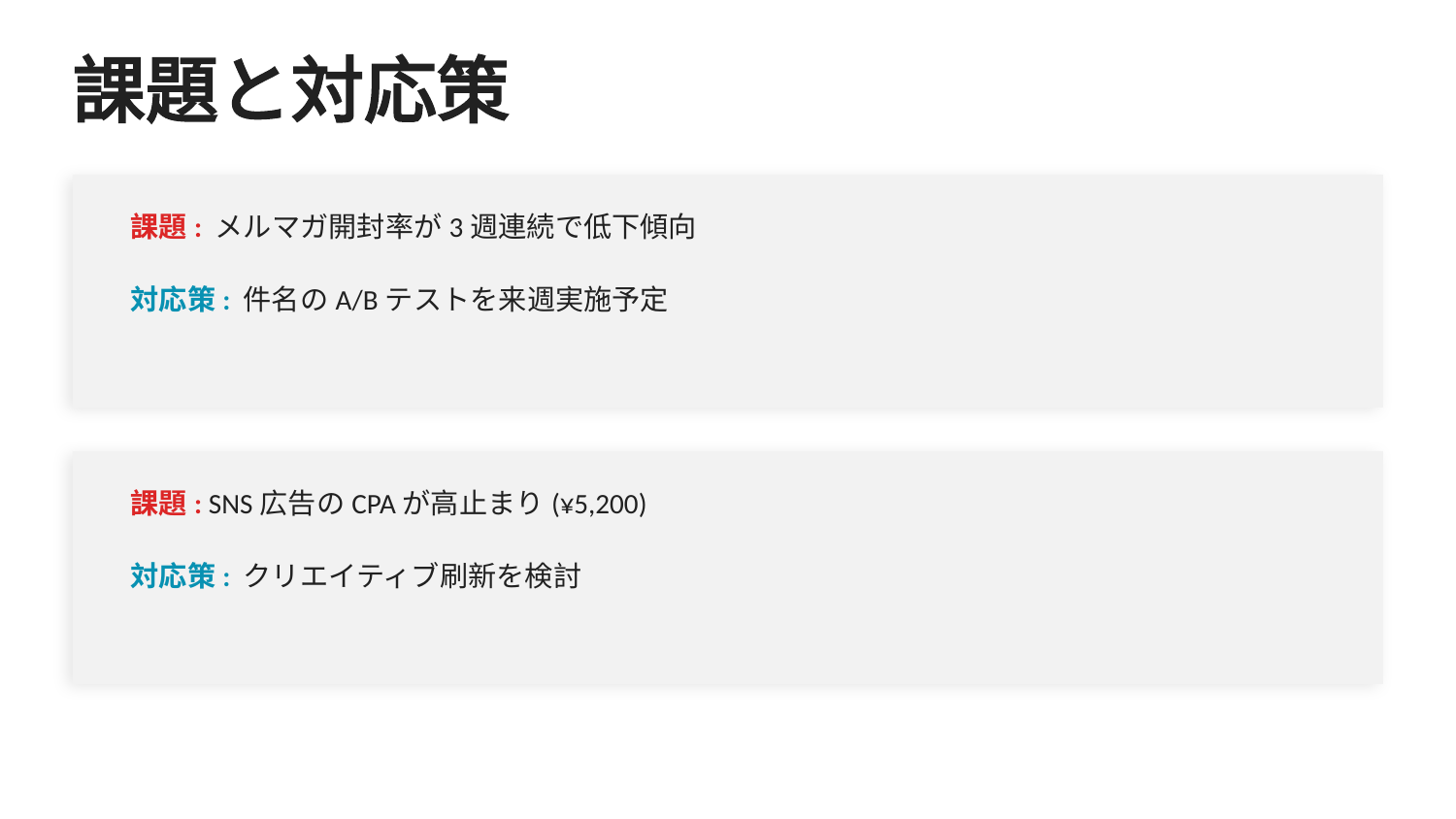

課題と対応策

課題: メルマガ開封率が3週連続で低下傾向
対応策: 件名のA/Bテストを来週実施予定

課題: SNS広告のCPAが高止まり(¥5,200)
対応策: クリエイティブ刷新を検討